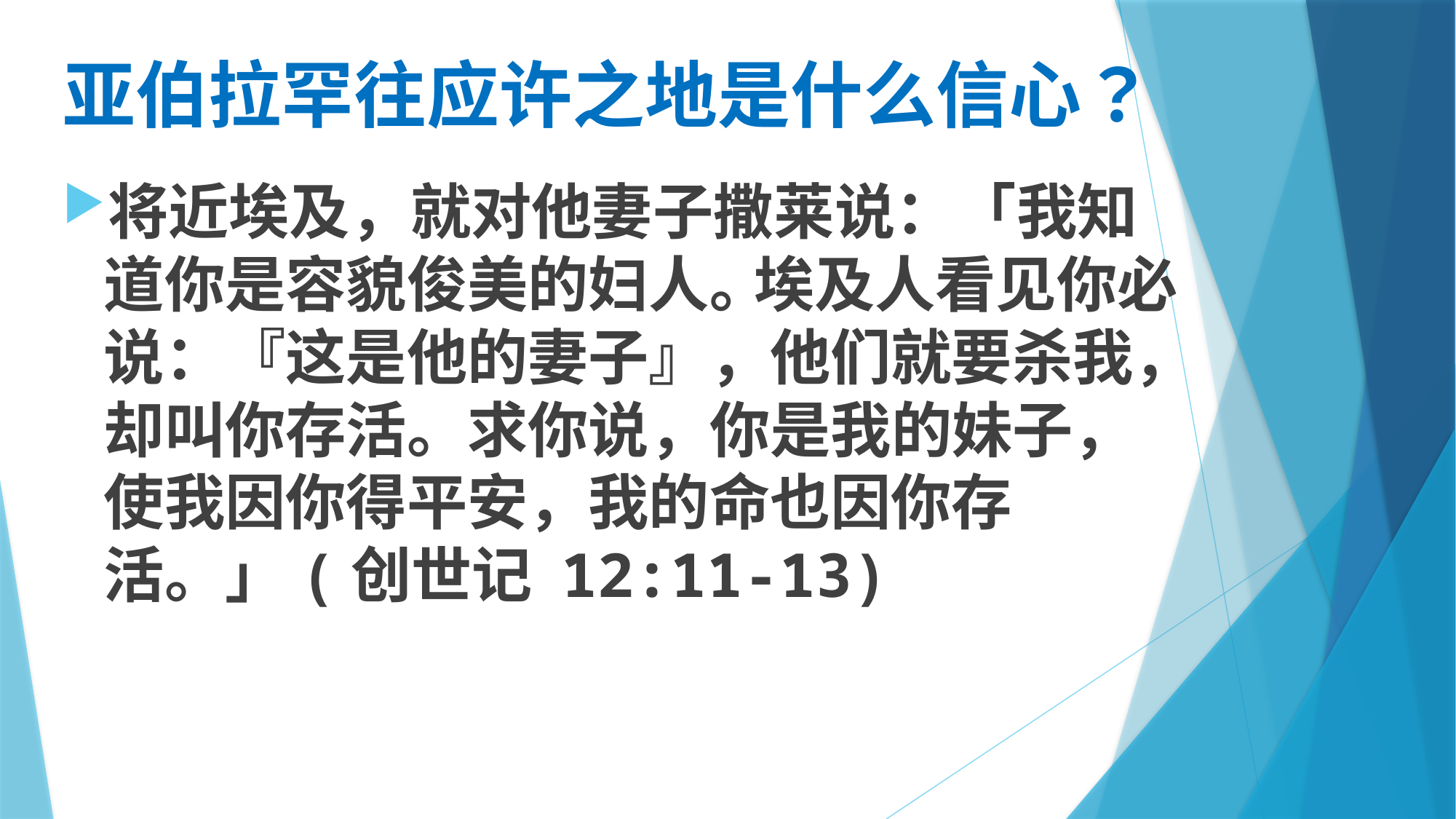

# 亚伯拉罕往应许之地是什么信心？
将近埃及，就对他妻子撒莱说：「我知道你是容貌俊美的妇人｡ 埃及人看见你必说：『这是他的妻子』，他们就要杀我，却叫你存活。求你说，你是我的妹子，使我因你得平安，我的命也因你存活。」(创世记 12:11-13)